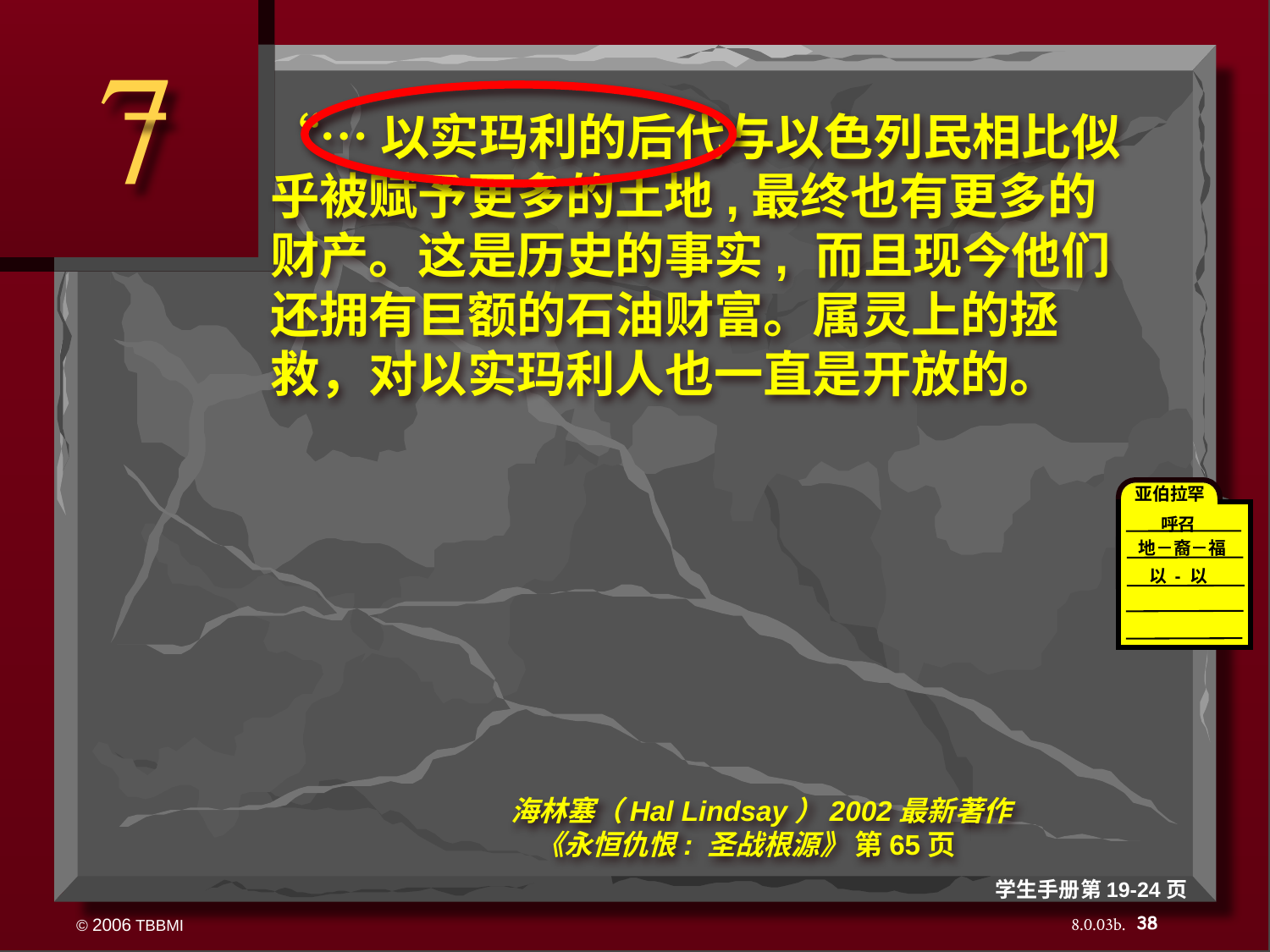

7

“…以实玛利的后代与以色列民相比似乎被赋予更多的土地,最终也有更多的财产。这是历史的事实, 而且现今他们还拥有巨额的石油财富。属灵上的拯救，对以实玛利人也一直是开放的。
亚伯拉罕

呼召
  地－裔－福

以 - 以

海林塞（Hal Lindsay）2002最新著作                 	      《永恒仇恨: 圣战根源》 第65页
学生手册第19-24页
38